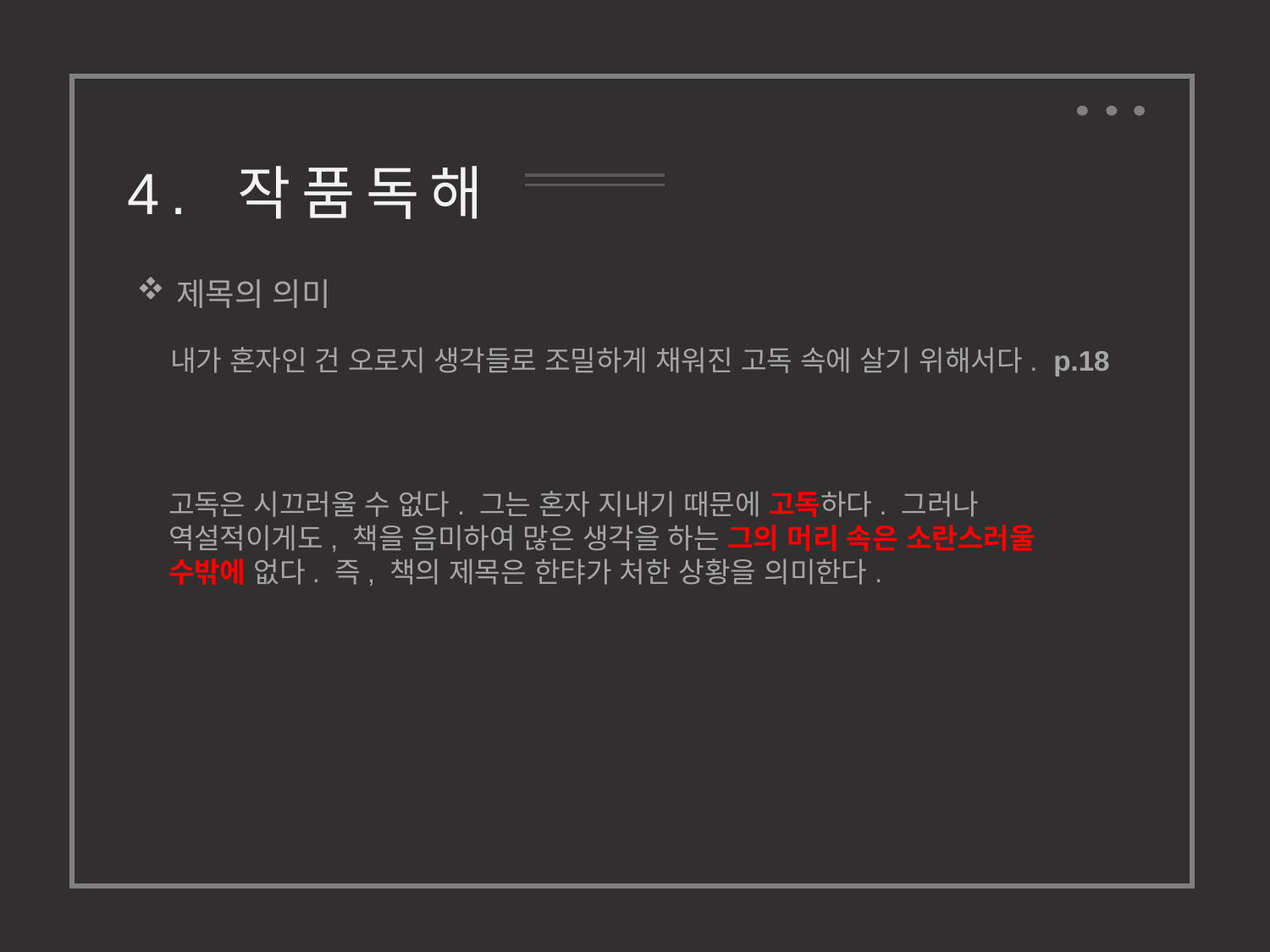

4. 작품독해
제목의 의미

내가 혼자인 건 오로지 생각들로 조밀하게 채워진 고독 속에 살기 위해서다.  p.18
고독은 시끄러울 수 없다. 그는 혼자 지내기 때문에 고독하다. 그러나 역설적이게도, 책을 음미하여 많은 생각을 하는 그의 머리 속은 소란스러울 수밖에 없다. 즉, 책의 제목은 한탸가 처한 상황을 의미한다.